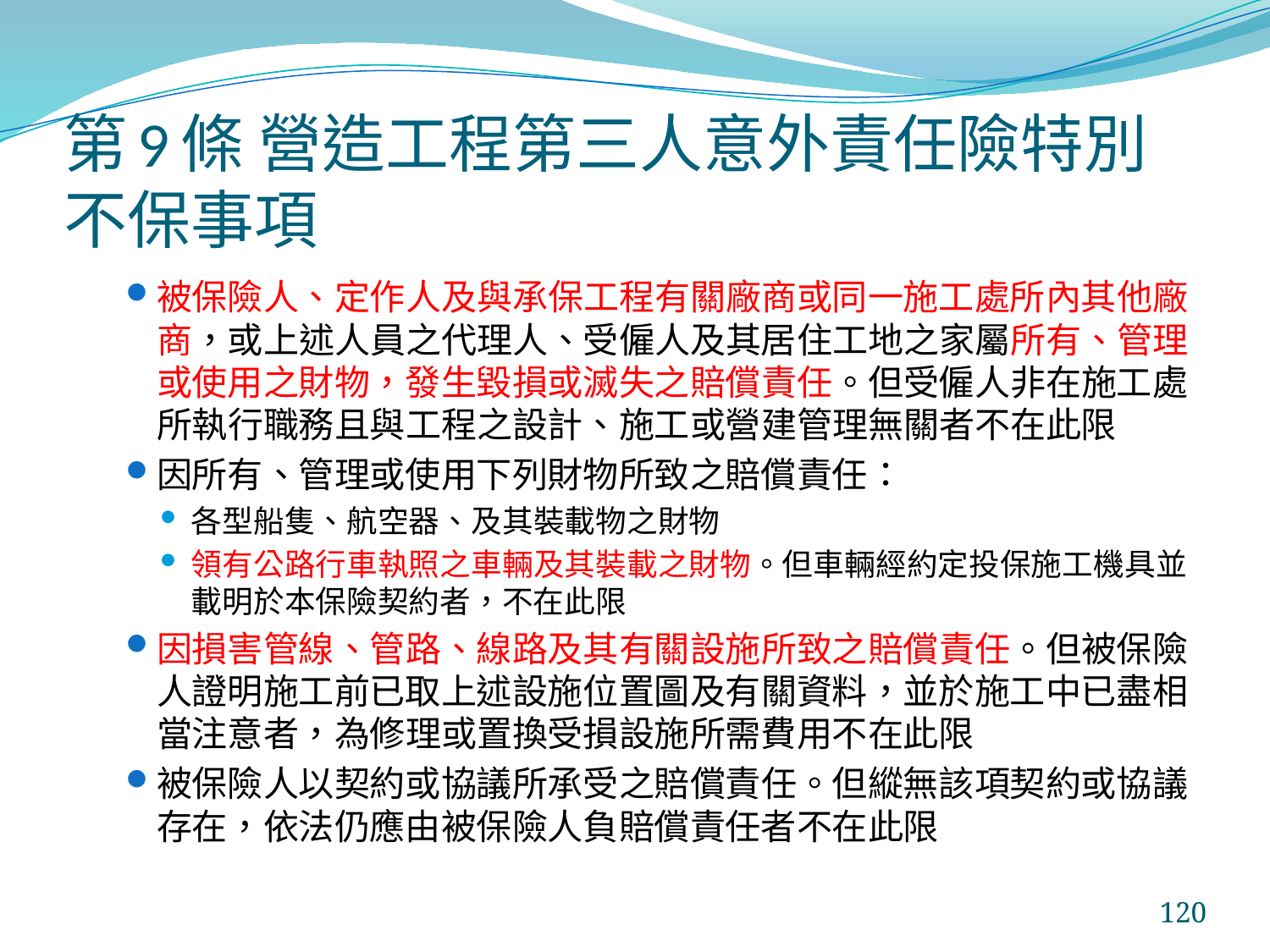

# 第9條 營造工程第三人意外責任險特別不保事項
被保險人、定作人及與承保工程有關廠商或同一施工處所內其他廠商，或上述人員之代理人、受僱人及其居住工地之家屬所有、管理或使用之財物，發生毀損或滅失之賠償責任。但受僱人非在施工處所執行職務且與工程之設計、施工或營建管理無關者不在此限
因所有、管理或使用下列財物所致之賠償責任：
各型船隻、航空器、及其裝載物之財物
領有公路行車執照之車輛及其裝載之財物。但車輛經約定投保施工機具並載明於本保險契約者，不在此限
因損害管線、管路、線路及其有關設施所致之賠償責任。但被保險人證明施工前已取上述設施位置圖及有關資料，並於施工中已盡相當注意者，為修理或置換受損設施所需費用不在此限
被保險人以契約或協議所承受之賠償責任。但縱無該項契約或協議存在，依法仍應由被保險人負賠償責任者不在此限
120